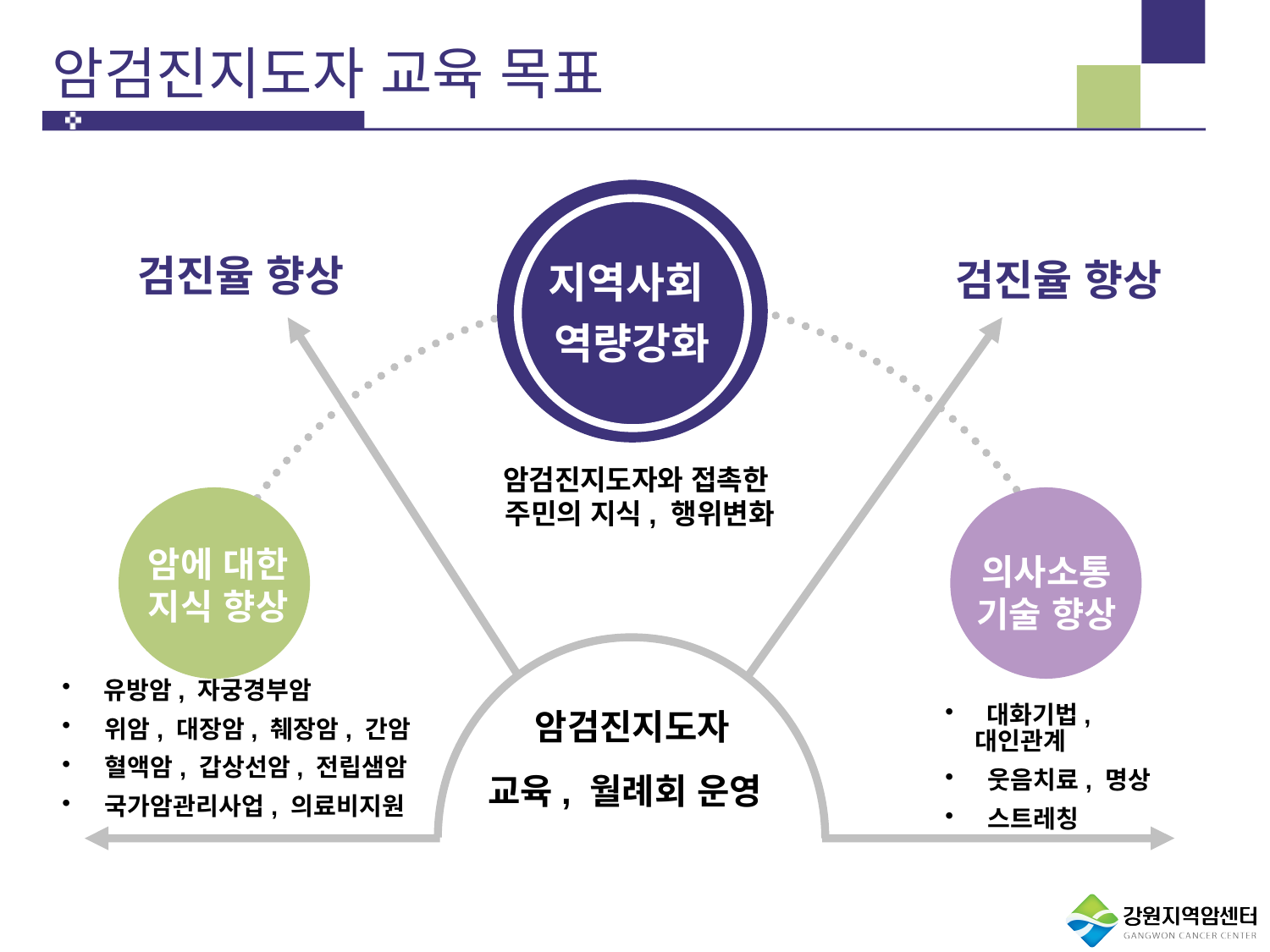

# 암검진지도자 교육 목표

 검진율 향상
지역사회
역량강화
 검진율 향상
Add text in here

암검진지도자와 접촉한
주민의 지식, 행위변화

암에 대한 지식 향상
의사소통 기술 향상
 유방암, 자궁경부암
 위암, 대장암, 췌장암, 간암
 혈액암, 갑상선암, 전립샘암
 국가암관리사업, 의료비지원
 암검진지도자
교육, 월례회 운영
 대화기법, 대인관계
 웃음치료, 명상
 스트레칭